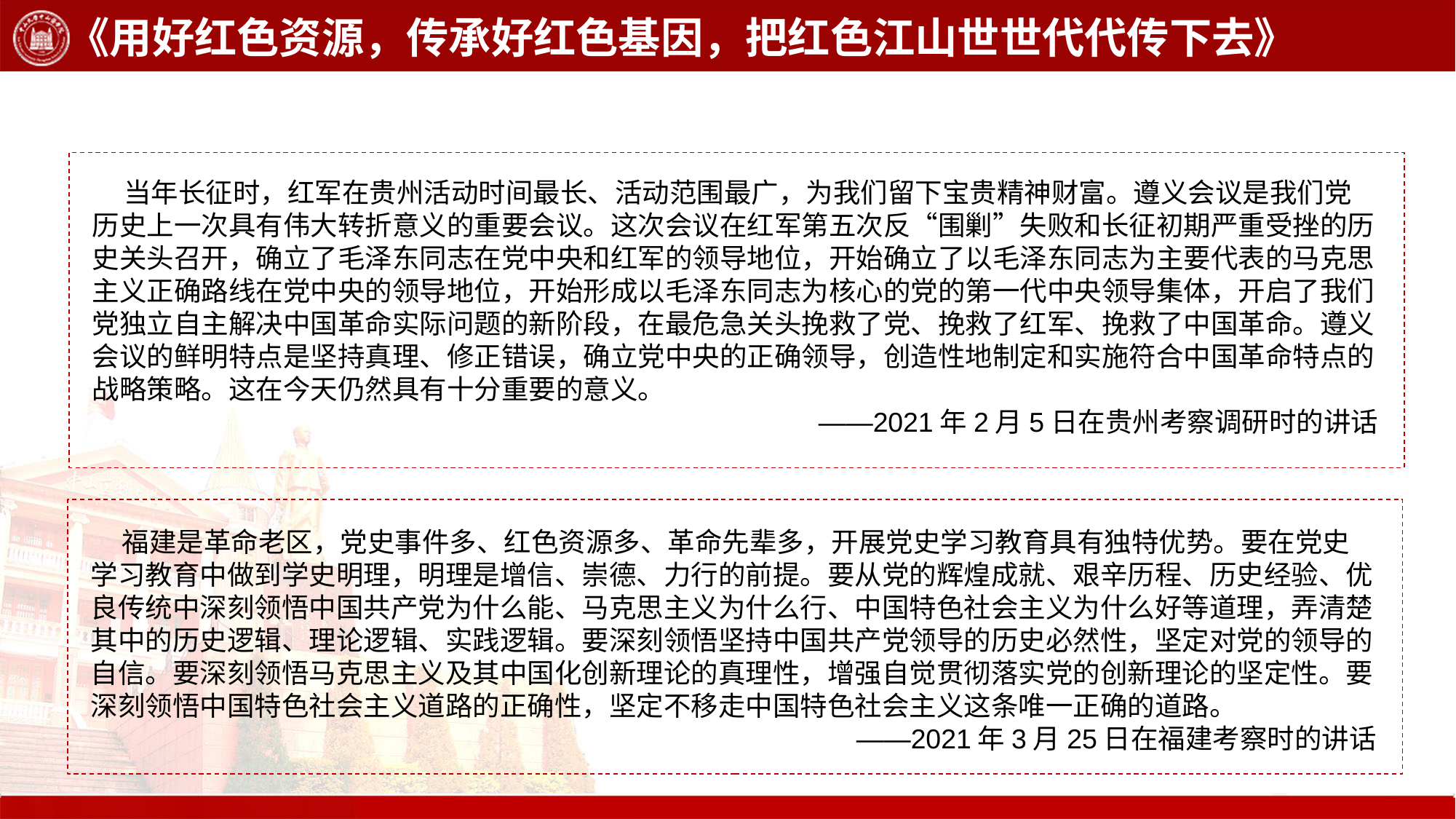

《用好红色资源，传承好红色基因，把红色江山世世代代传下去》

    当年长征时，红军在贵州活动时间最长、活动范围最广，为我们留下宝贵精神财富。遵义会议是我们党历史上一次具有伟大转折意义的重要会议。这次会议在红军第五次反“围剿”失败和长征初期严重受挫的历史关头召开，确立了毛泽东同志在党中央和红军的领导地位，开始确立了以毛泽东同志为主要代表的马克思主义正确路线在党中央的领导地位，开始形成以毛泽东同志为核心的党的第一代中央领导集体，开启了我们党独立自主解决中国革命实际问题的新阶段，在最危急关头挽救了党、挽救了红军、挽救了中国革命。遵义会议的鲜明特点是坚持真理、修正错误，确立党中央的正确领导，创造性地制定和实施符合中国革命特点的战略策略。这在今天仍然具有十分重要的意义。
——2021年2月5日在贵州考察调研时的讲话

    福建是革命老区，党史事件多、红色资源多、革命先辈多，开展党史学习教育具有独特优势。要在党史学习教育中做到学史明理，明理是增信、崇德、力行的前提。要从党的辉煌成就、艰辛历程、历史经验、优良传统中深刻领悟中国共产党为什么能、马克思主义为什么行、中国特色社会主义为什么好等道理，弄清楚其中的历史逻辑、理论逻辑、实践逻辑。要深刻领悟坚持中国共产党领导的历史必然性，坚定对党的领导的自信。要深刻领悟马克思主义及其中国化创新理论的真理性，增强自觉贯彻落实党的创新理论的坚定性。要深刻领悟中国特色社会主义道路的正确性，坚定不移走中国特色社会主义这条唯一正确的道路。
——2021年3月25日在福建考察时的讲话